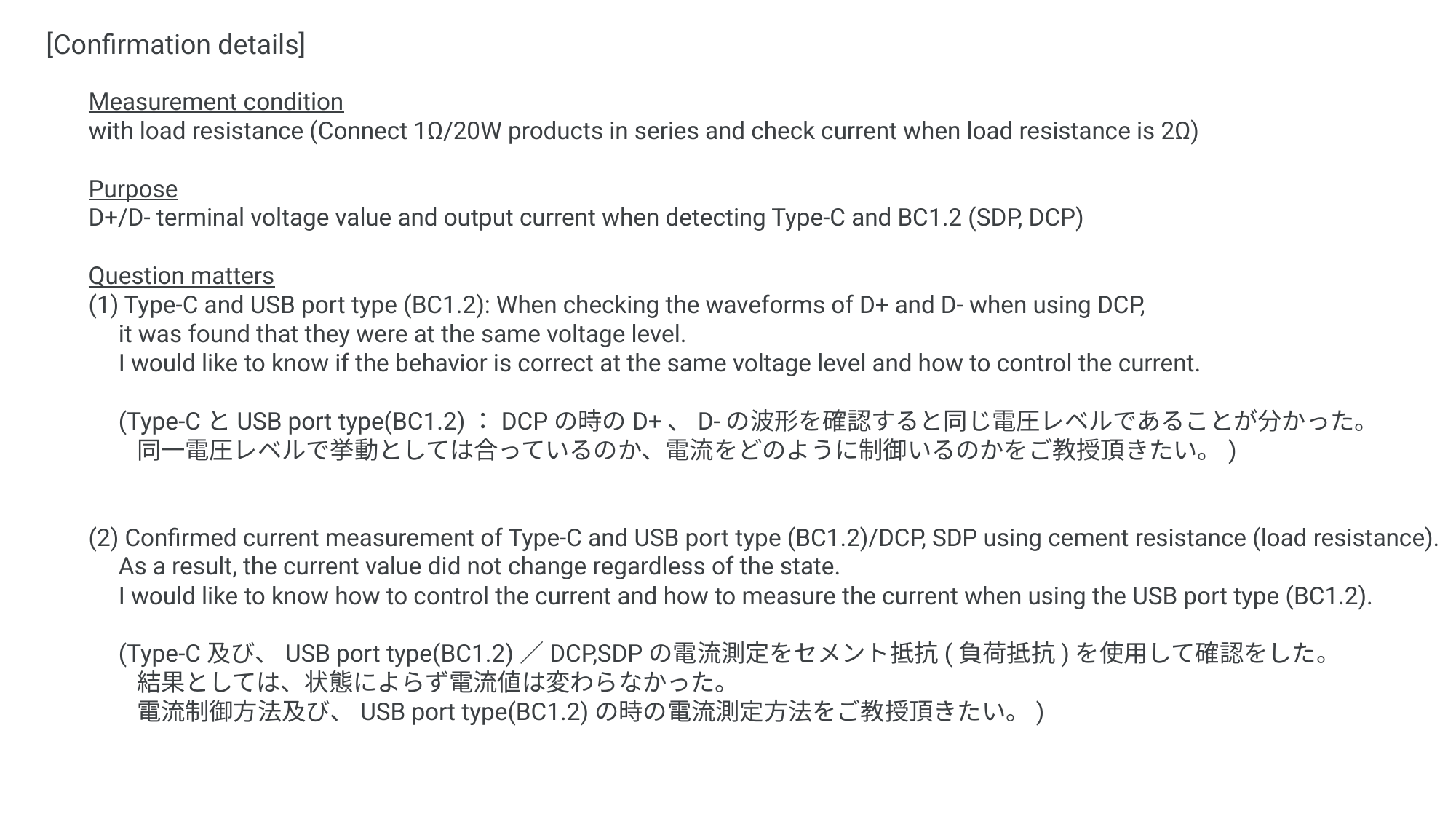

[Confirmation details]
Measurement condition
with load resistance (Connect 1Ω/20W products in series and check current when load resistance is 2Ω)

Purpose
D+/D- terminal voltage value and output current when detecting Type-C and BC1.2 (SDP, DCP)

Question matters
(1) Type-C and USB port type (BC1.2): When checking the waveforms of D+ and D- when using DCP,
　it was found that they were at the same voltage level.
　I would like to know if the behavior is correct at the same voltage level and how to control the current.

　(Type-CとUSB port type(BC1.2)：DCPの時のD+、D-の波形を確認すると同じ電圧レベルであることが分かった。
　　同一電圧レベルで挙動としては合っているのか、電流をどのように制御いるのかをご教授頂きたい。)

(2) Confirmed current measurement of Type-C and USB port type (BC1.2)/DCP, SDP using cement resistance (load resistance).
　As a result, the current value did not change regardless of the state.
　I would like to know how to control the current and how to measure the current when using the USB port type (BC1.2).

　(Type-C及び、USB port type(BC1.2)／DCP,SDPの電流測定をセメント抵抗(負荷抵抗)を使用して確認をした。
　　結果としては、状態によらず電流値は変わらなかった。
　　電流制御方法及び、USB port type(BC1.2)の時の電流測定方法をご教授頂きたい。)